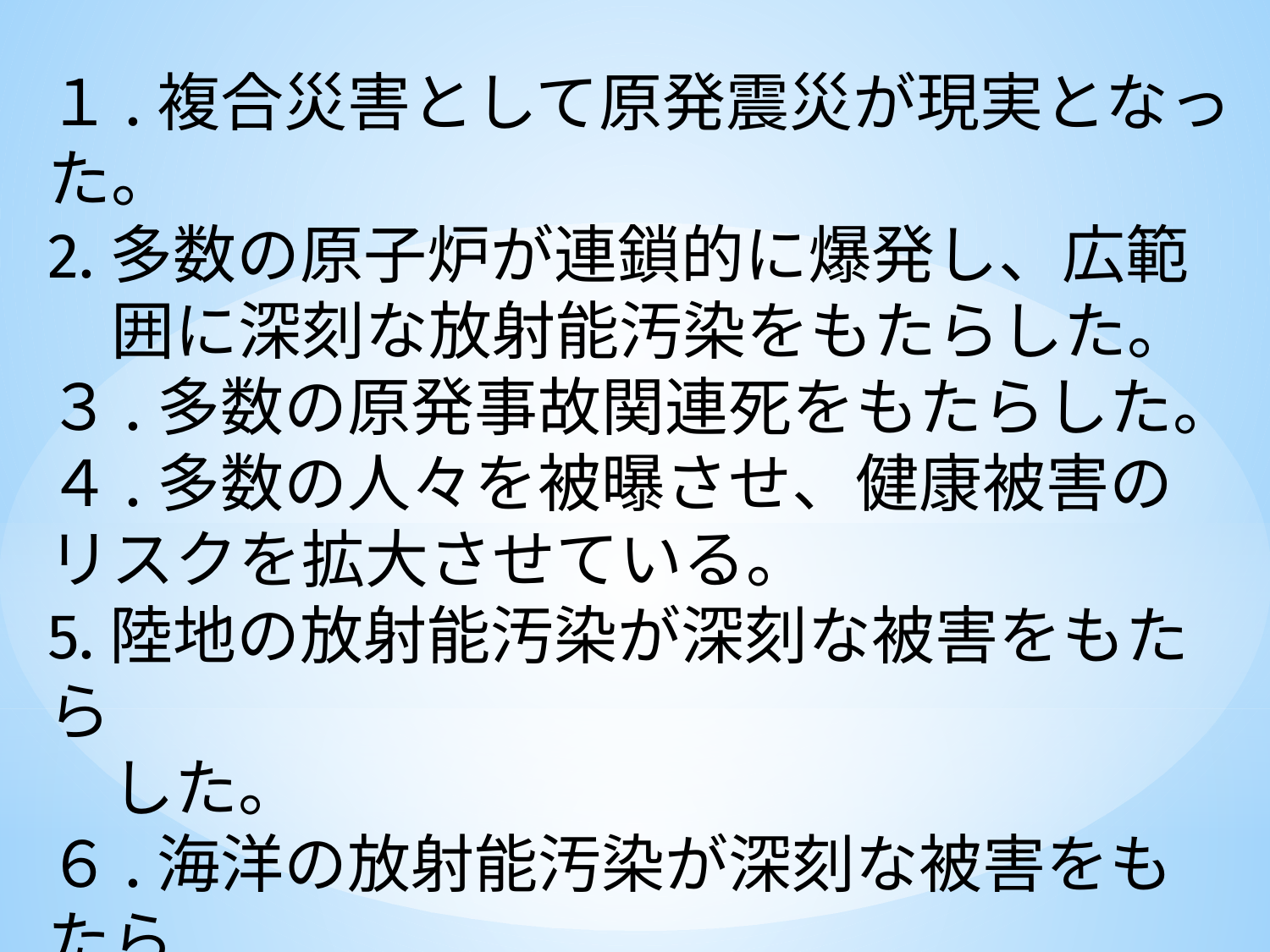

１.複合災害として原発震災が現実となった。
2.多数の原子炉が連鎖的に爆発し、広範
　囲に深刻な放射能汚染をもたらした。
３.多数の原発事故関連死をもたらした。
４.多数の人々を被曝させ、健康被害のリスクを拡大させている。
5.陸地の放射能汚染が深刻な被害をもたら
　した。
６.海洋の放射能汚染が深刻な被害をもたら
　し、汚染の拡大が進んでいる。